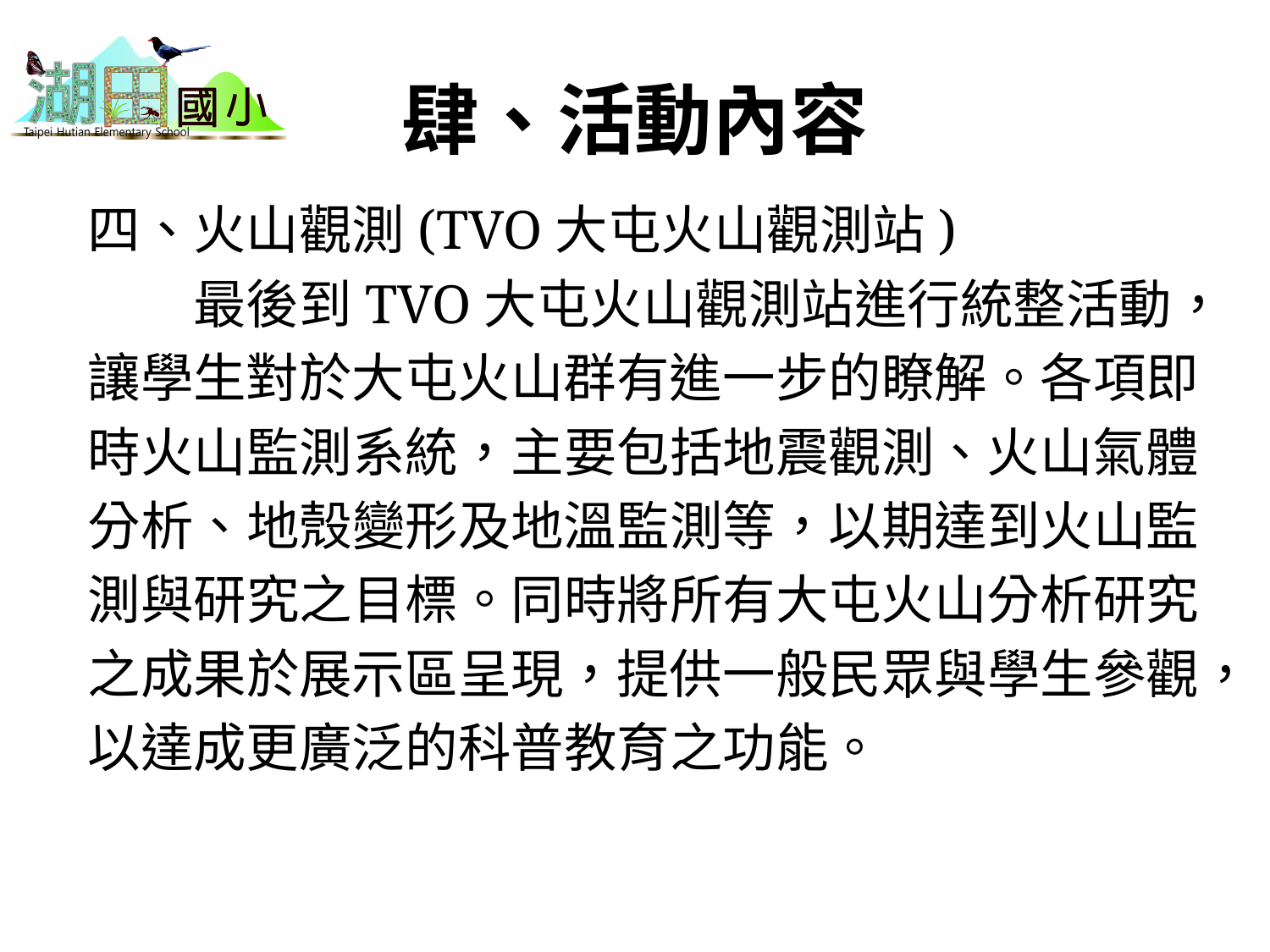

# 肆、活動內容
四、火山觀測(TVO大屯火山觀測站)
　　最後到TVO大屯火山觀測站進行統整活動，
讓學生對於大屯火山群有進一步的瞭解。各項即
時火山監測系統，主要包括地震觀測、火山氣體
分析、地殼變形及地溫監測等，以期達到火山監
測與研究之目標。同時將所有大屯火山分析研究
之成果於展示區呈現，提供一般民眾與學生參觀，
以達成更廣泛的科普教育之功能。